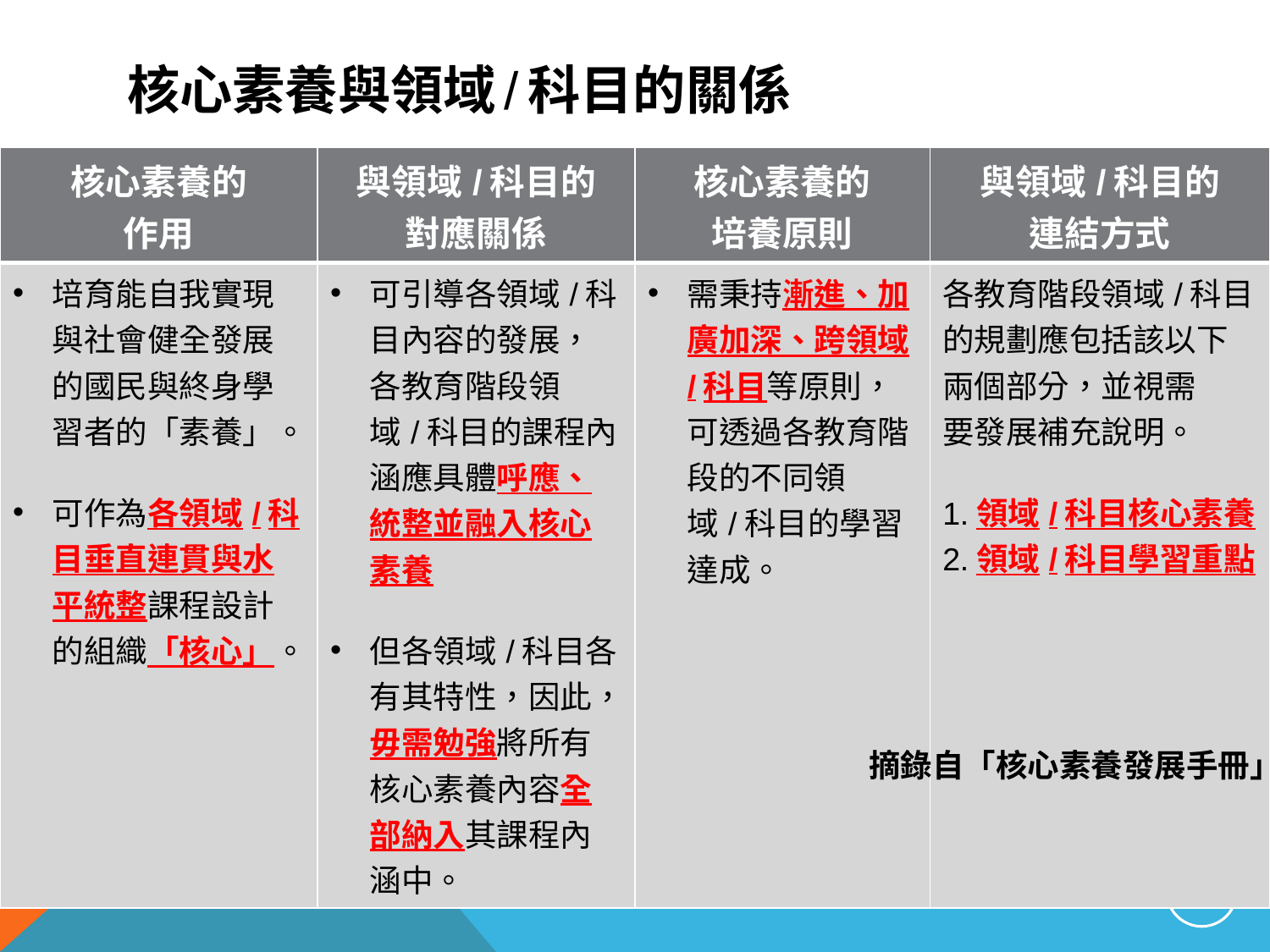

# 核心素養與領域/科目的關係
| 核心素養的 作用 | 與領域/科目的 對應關係 | 核心素養的 培養原則 | 與領域/科目的 連結方式 |
| --- | --- | --- | --- |
| 培育能自我實現與社會健全發展的國民與終身學習者的「素養」。 可作為各領域/科目垂直連貫與水平統整課程設計的組織「核心」。 | 可引導各領域/科目內容的發展，各教育階段領域/科目的課程內涵應具體呼應、統整並融入核心素養 但各領域/科目各有其特性，因此，毋需勉強將所有核心素養內容全部納入其課程內涵中。 | 需秉持漸進、加廣加深、跨領域/科目等原則，可透過各教育階段的不同領域/科目的學習達成。 | 各教育階段領域/科目的規劃應包括該以下兩個部分，並視需 要發展補充說明。 1.領域/科目核心素養 2.領域/科目學習重點 |
摘錄自「核心素養發展手冊」
10